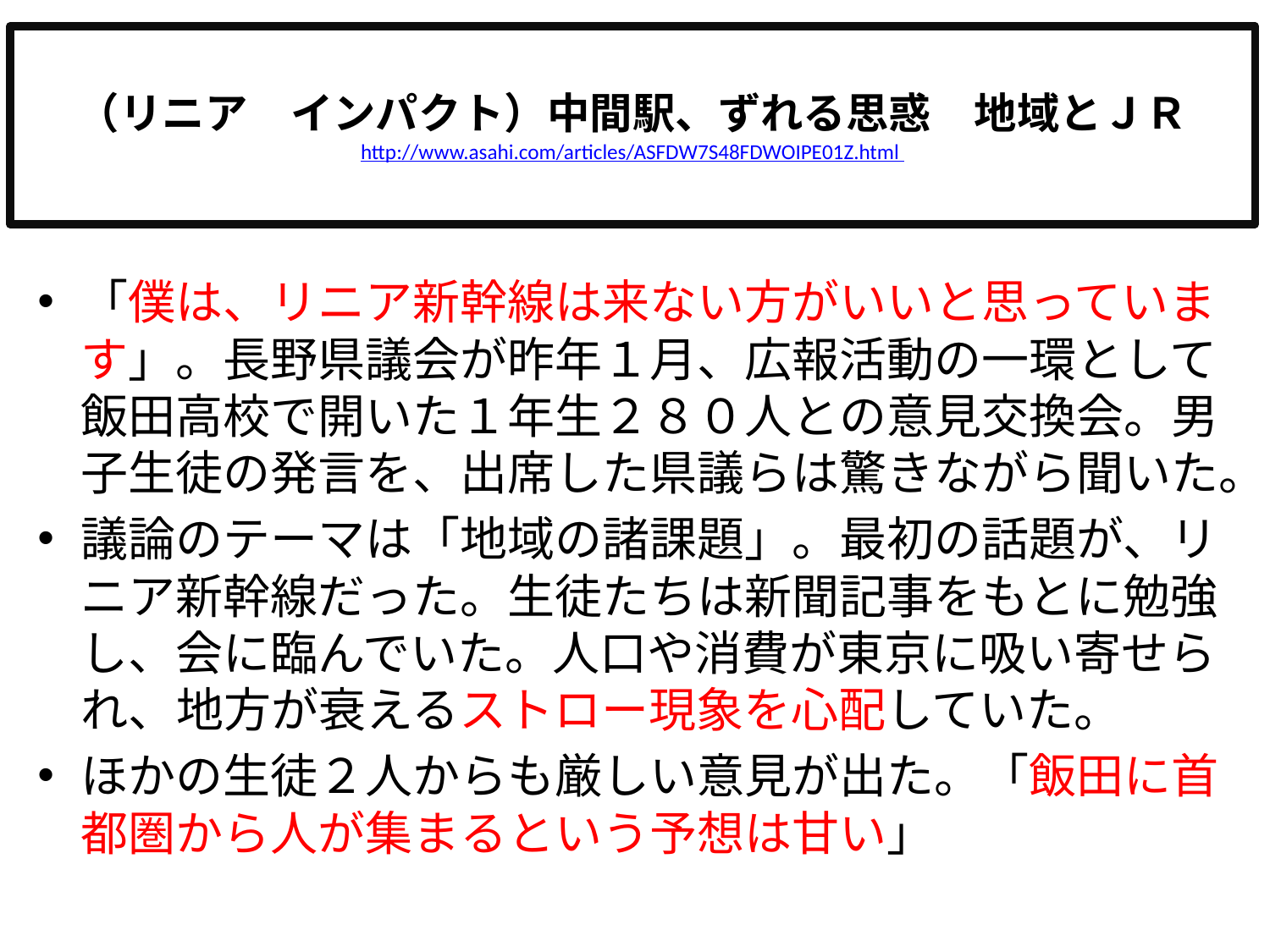

# （リニア　インパクト）中間駅、ずれる思惑　地域とＪＲ http://www.asahi.com/articles/ASFDW7S48FDWOIPE01Z.html
「僕は、リニア新幹線は来ない方がいいと思っています」。長野県議会が昨年１月、広報活動の一環として飯田高校で開いた１年生２８０人との意見交換会。男子生徒の発言を、出席した県議らは驚きながら聞いた。
議論のテーマは「地域の諸課題」。最初の話題が、リニア新幹線だった。生徒たちは新聞記事をもとに勉強し、会に臨んでいた。人口や消費が東京に吸い寄せられ、地方が衰えるストロー現象を心配していた。
ほかの生徒２人からも厳しい意見が出た。「飯田に首都圏から人が集まるという予想は甘い」